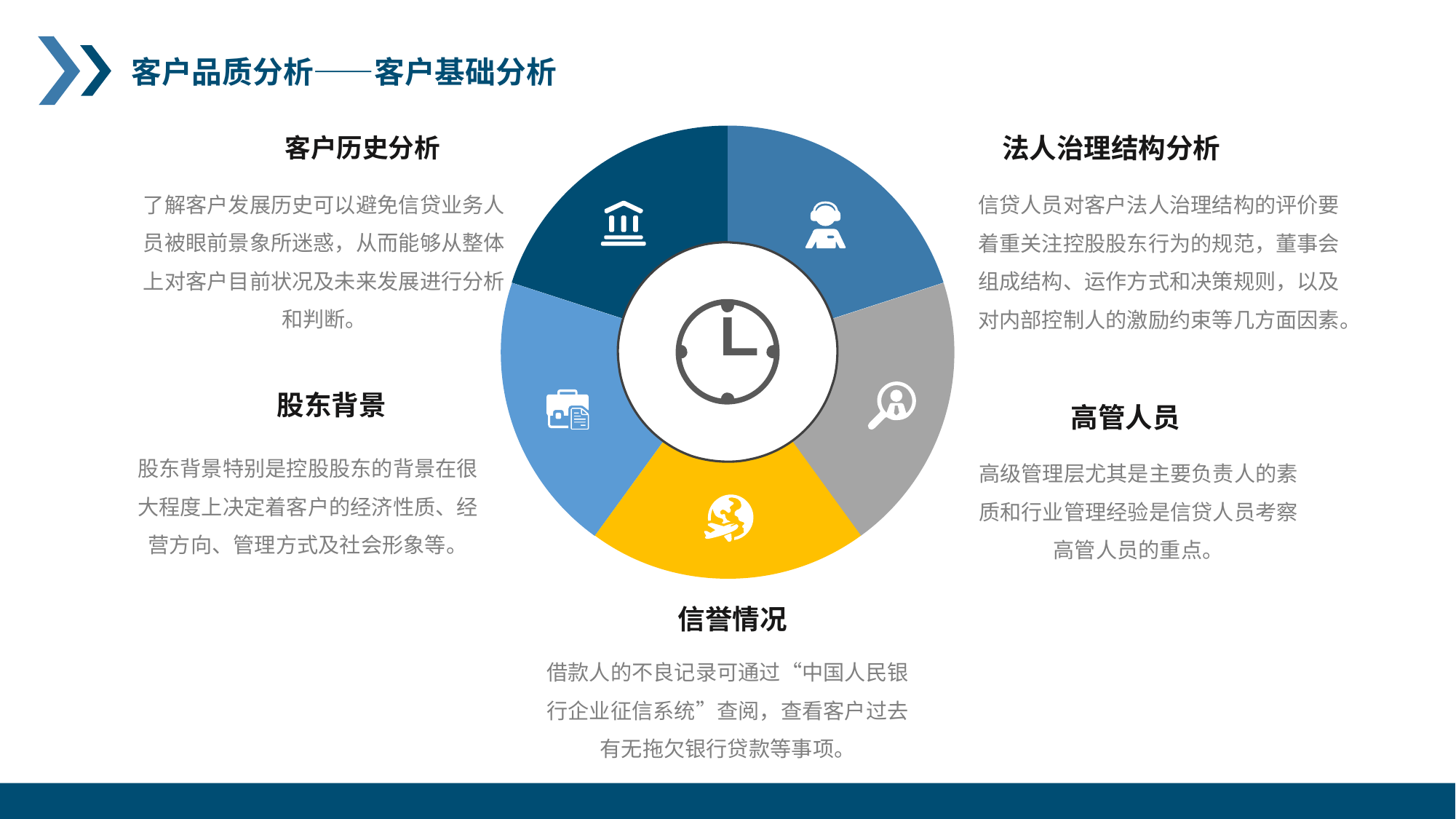

客户品质分析——客户基础分析

法人治理结构分析
客户历史分析
了解客户发展历史可以避免信贷业务人员被眼前景象所迷惑，从而能够从整体上对客户目前状况及未来发展进行分析和判断。
信贷人员对客户法人治理结构的评价要着重关注控股股东行为的规范，董事会组成结构、运作方式和决策规则，以及对内部控制人的激励约束等几方面因素。
股东背景
高管人员
股东背景特别是控股股东的背景在很大程度上决定着客户的经济性质、经营方向、管理方式及社会形象等。
高级管理层尤其是主要负责人的素质和行业管理经验是信贷人员考察高管人员的重点。
信誉情况
借款人的不良记录可通过“中国人民银行企业征信系统”查阅，查看客户过去有无拖欠银行贷款等事项。